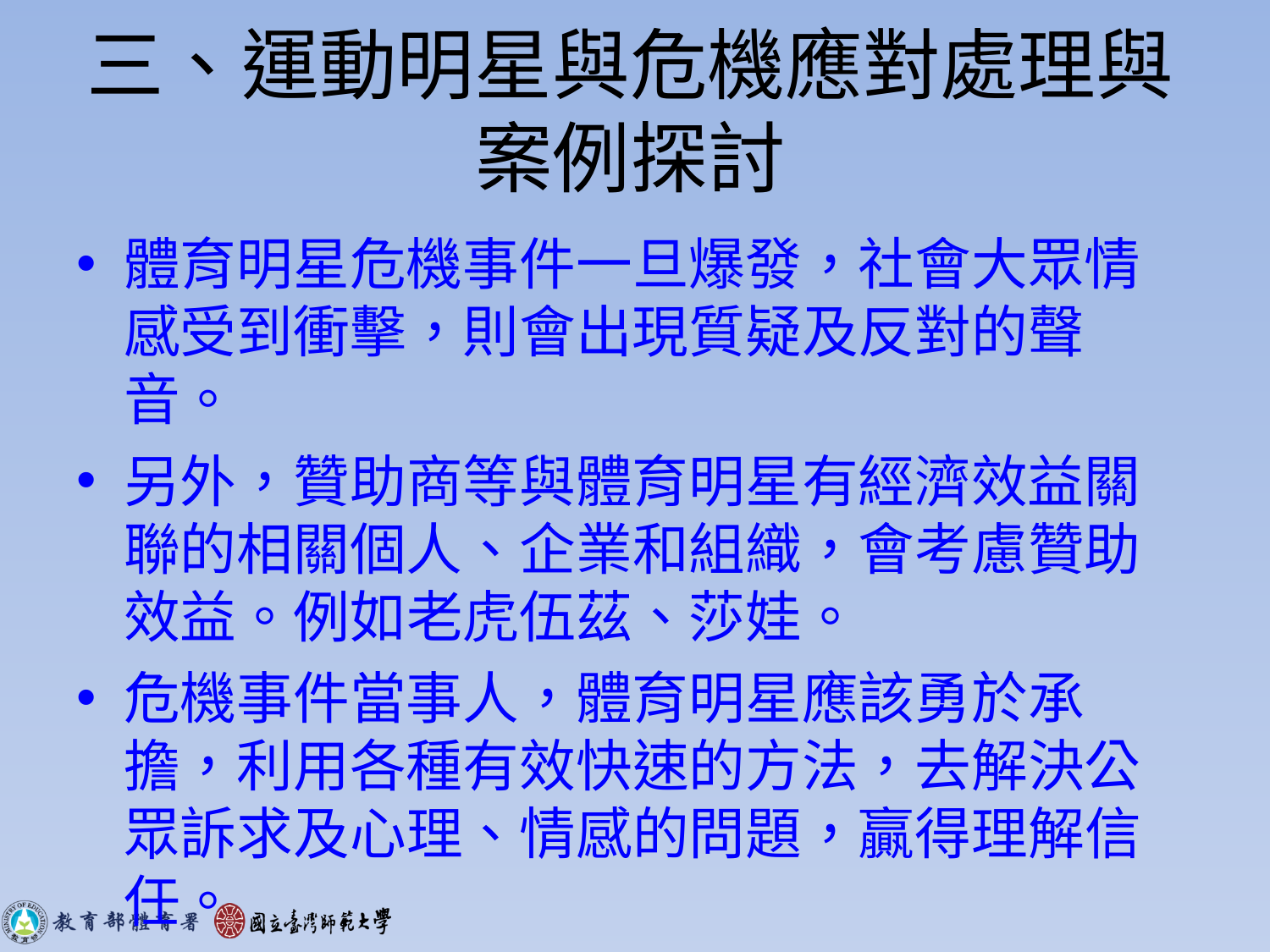

# 三、運動明星與危機應對處理與案例探討
體育明星危機事件一旦爆發，社會大眾情感受到衝擊，則會出現質疑及反對的聲音。
另外，贊助商等與體育明星有經濟效益關聯的相關個人、企業和組織，會考慮贊助效益。例如老虎伍茲、莎娃。
危機事件當事人，體育明星應該勇於承擔，利用各種有效快速的方法，去解決公眾訴求及心理、情感的問題，贏得理解信任。